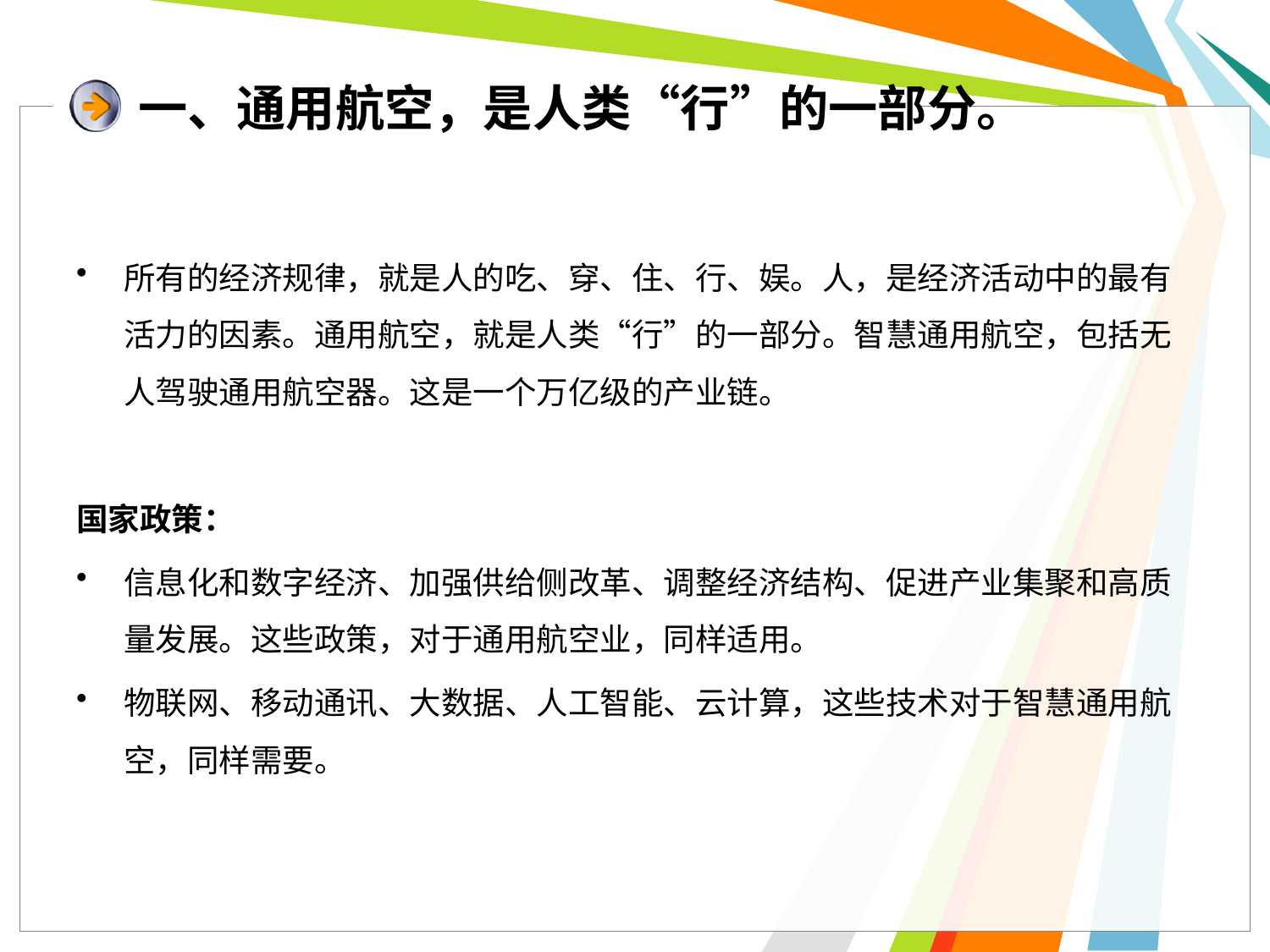

# 一、通用航空，是人类“行”的一部分。
所有的经济规律，就是人的吃、穿、住、行、娱。人，是经济活动中的最有活力的因素。通用航空，就是人类“行”的一部分。智慧通用航空，包括无人驾驶通用航空器。这是一个万亿级的产业链。

国家政策：
信息化和数字经济、加强供给侧改革、调整经济结构、促进产业集聚和高质量发展。这些政策，对于通用航空业，同样适用。
物联网、移动通讯、大数据、人工智能、云计算，这些技术对于智慧通用航空，同样需要。